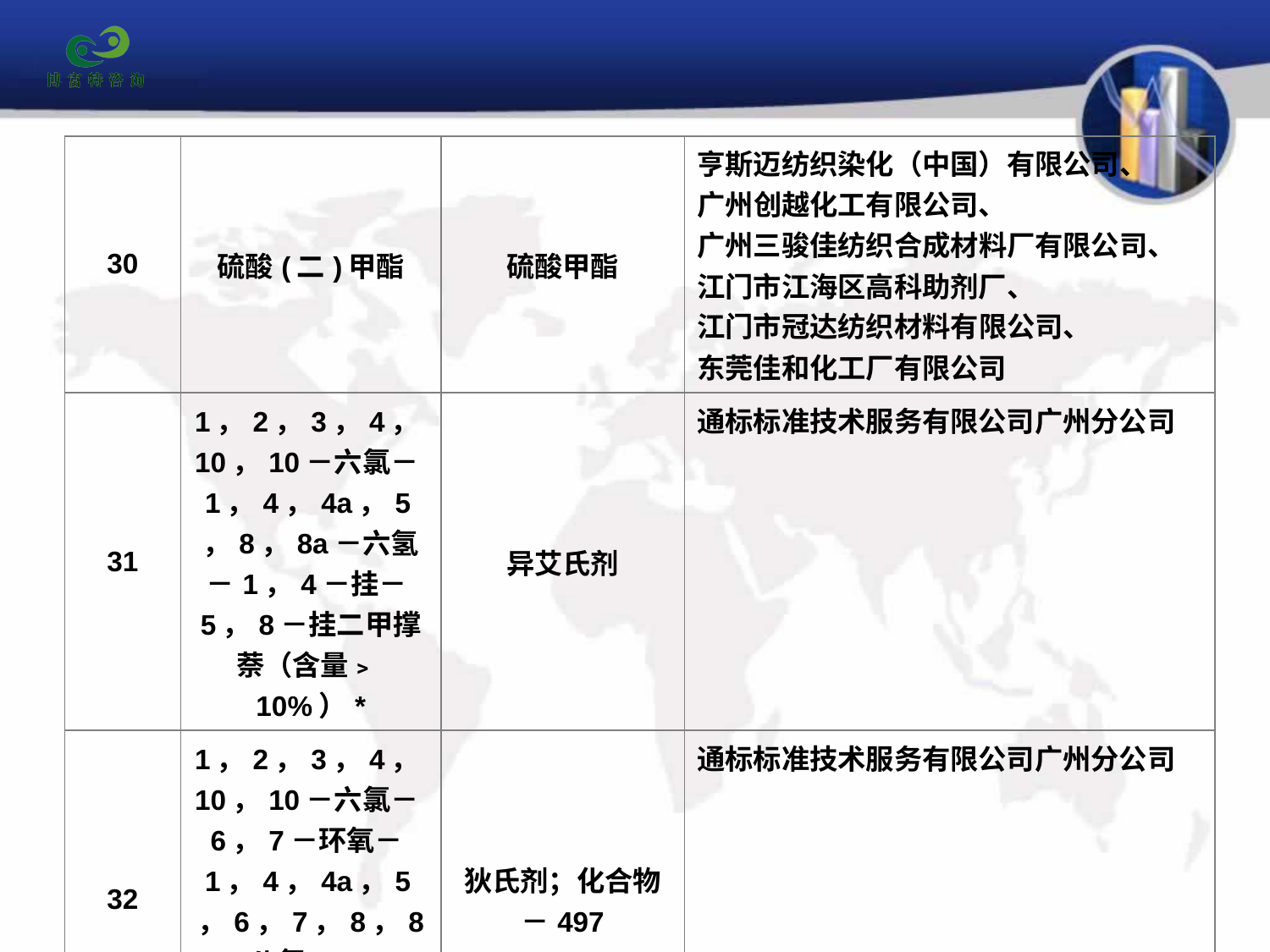

| 30 | 硫酸(二)甲酯 | 硫酸甲酯 | 亨斯迈纺织染化（中国）有限公司、 广州创越化工有限公司、 广州三骏佳纺织合成材料厂有限公司、 江门市江海区高科助剂厂、 江门市冠达纺织材料有限公司、 东莞佳和化工厂有限公司 |
| --- | --- | --- | --- |
| 31 | 1，2，3，4，10，10－六氯－1，4，4a，5，8，8a－六氢－1，4－挂－5，8－挂二甲撑萘（含量﹥10%）\* | 异艾氏剂 | 通标标准技术服务有限公司广州分公司 |
| 32 | 1，2，3，4，10，10－六氯－6，7－环氧－1，4，4a，5，6，7，8，8a－八氢－1，4－挂－5，8－二亚甲基萘 | 狄氏剂；化合物－497 | 通标标准技术服务有限公司广州分公司 |
| 33 | 八氯莰烯（含量﹥3%）\* | 毒杀芬；氯化莰 | 通标标准技术服务有限公司广州分公司 |